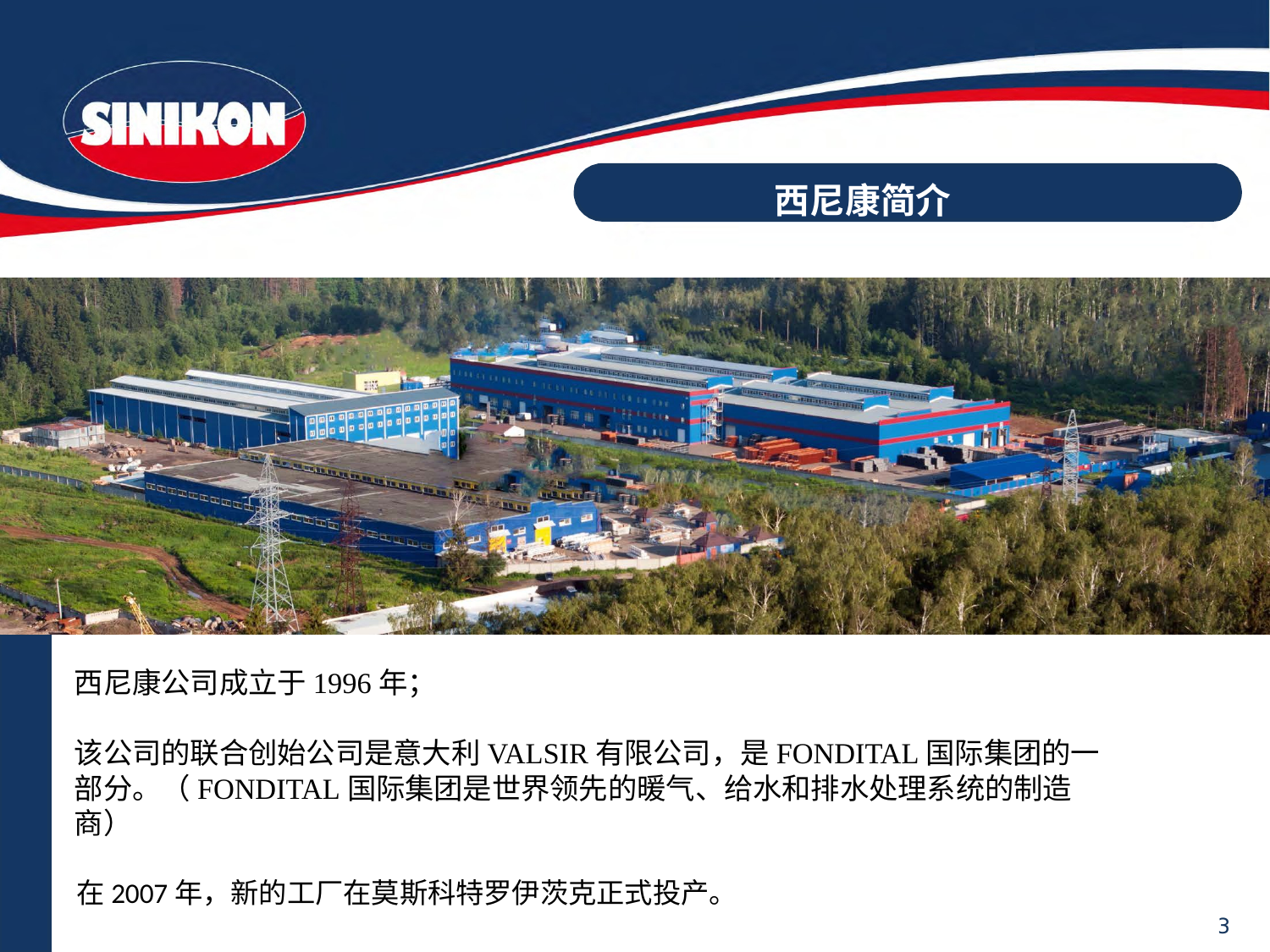

# 西尼康简介

西尼康公司成立于1996年；

该公司的联合创始公司是意大利VALSIR有限公司，是FONDITAL国际集团的一部分。（FONDITAL国际集团是世界领先的暖气、给水和排水处理系统的制造商）

在2007年，新的工厂在莫斯科特罗伊茨克正式投产。
3